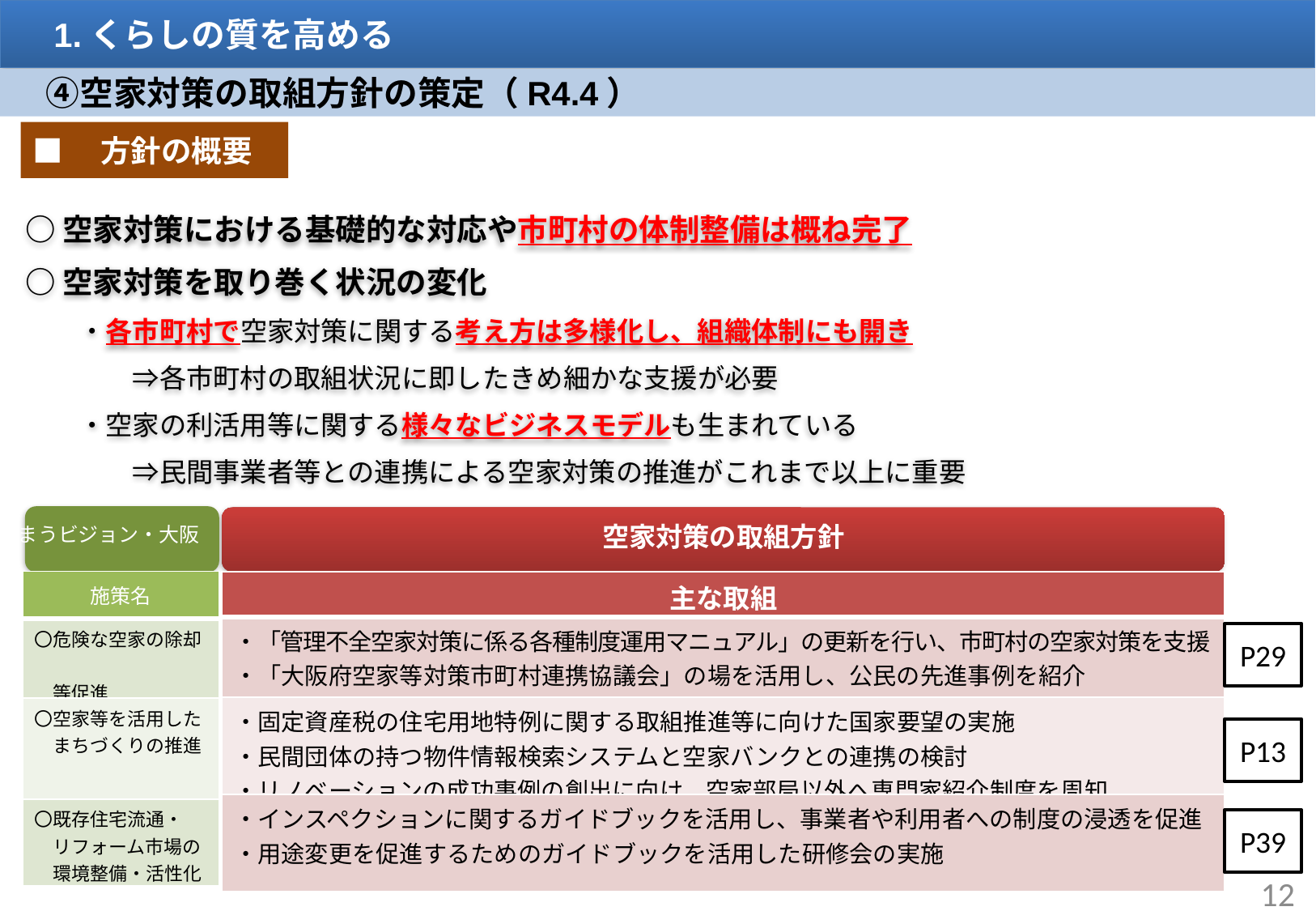

1.くらしの質を高める
　④空家対策の取組方針の策定（R4.4）
■　方針の概要
○空家対策における基礎的な対応や市町村の体制整備は概ね完了
○空家対策を取り巻く状況の変化
　　・各市町村で空家対策に関する考え方は多様化し、組織体制にも開き
　　　　⇒各市町村の取組状況に即したきめ細かな支援が必要
　　・空家の利活用等に関する様々なビジネスモデルも生まれている
　　　　⇒民間事業者等との連携による空家対策の推進がこれまで以上に重要

住まうビジョン・大阪

空家対策の取組方針
| 施策名 |
| --- |
| 〇危険な空家の除却　 　等促進 |
| 〇空家等を活用した 　まちづくりの推進 |
| 〇既存住宅流通・ 　リフォーム市場の 　環境整備・活性化 |
| 主な取組 |
| --- |
| ・「管理不全空家対策に係る各種制度運用マニュアル」の更新を行い、市町村の空家対策を支援 ・「大阪府空家等対策市町村連携協議会」の場を活用し、公民の先進事例を紹介 |
| ・固定資産税の住宅用地特例に関する取組推進等に向けた国家要望の実施 ・民間団体の持つ物件情報検索システムと空家バンクとの連携の検討 ・リノベーションの成功事例の創出に向け、空家部局以外へ専門家紹介制度を周知 |
| ・インスペクションに関するガイドブックを活用し、事業者や利用者への制度の浸透を促進 ・用途変更を促進するためのガイドブックを活用した研修会の実施 |
P29
P13
P39
12